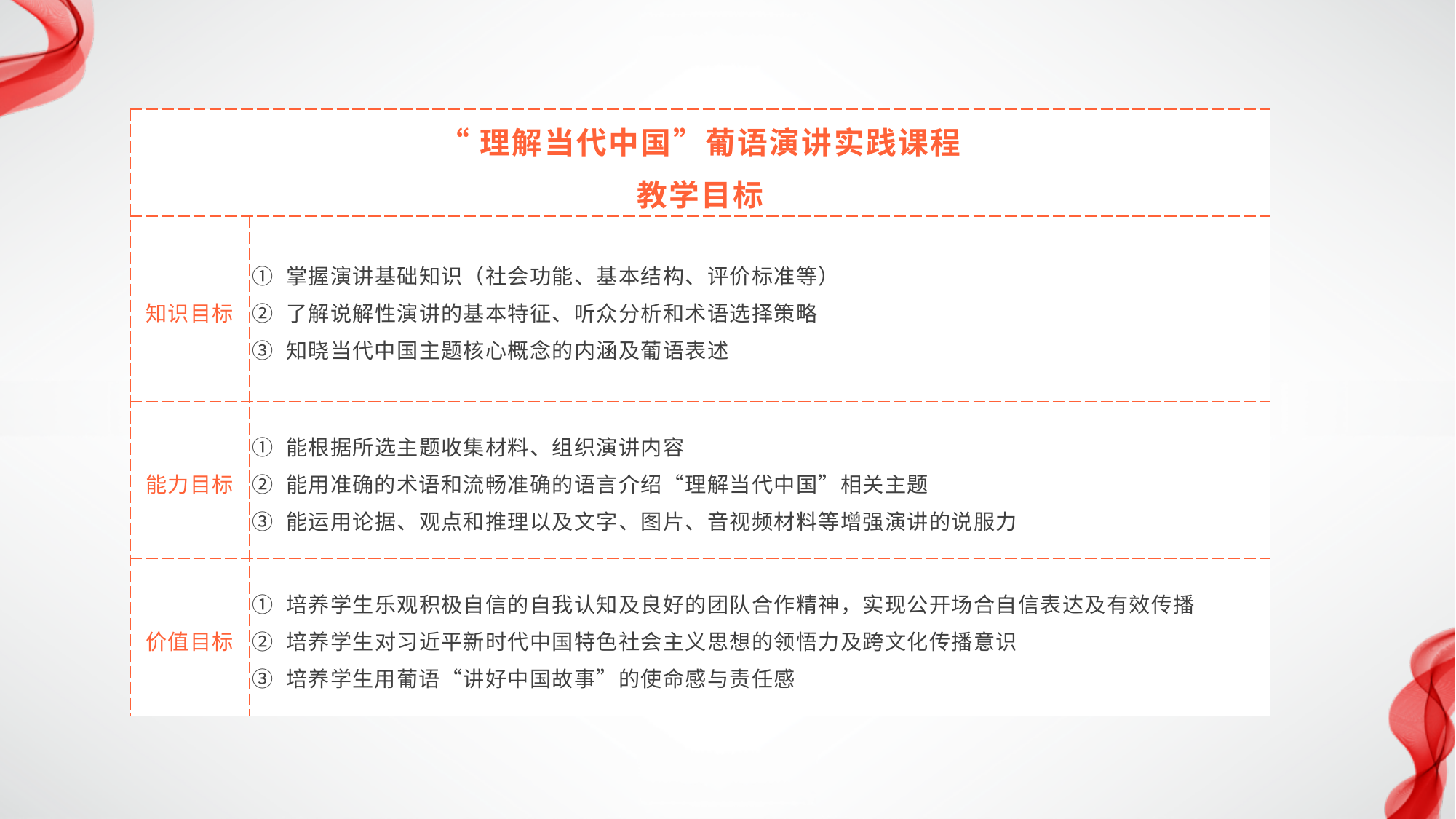

| “理解当代中国”葡语演讲实践课程 教学目标 |  |
| --- | --- |
| 知识目标 | ① 掌握演讲基础知识（社会功能、基本结构、评价标准等） ② 了解说解性演讲的基本特征、听众分析和术语选择策略 ③ 知晓当代中国主题核心概念的内涵及葡语表述 |
| 能力目标 | ① 能根据所选主题收集材料、组织演讲内容 ② 能用准确的术语和流畅准确的语言介绍“理解当代中国”相关主题 ③ 能运用论据、观点和推理以及文字、图片、音视频材料等增强演讲的说服力 |
| 价值目标 | ① 培养学生乐观积极自信的自我认知及良好的团队合作精神，实现公开场合自信表达及有效传播 ② 培养学生对习近平新时代中国特色社会主义思想的领悟力及跨文化传播意识 ③ 培养学生用葡语“讲好中国故事”的使命感与责任感 |